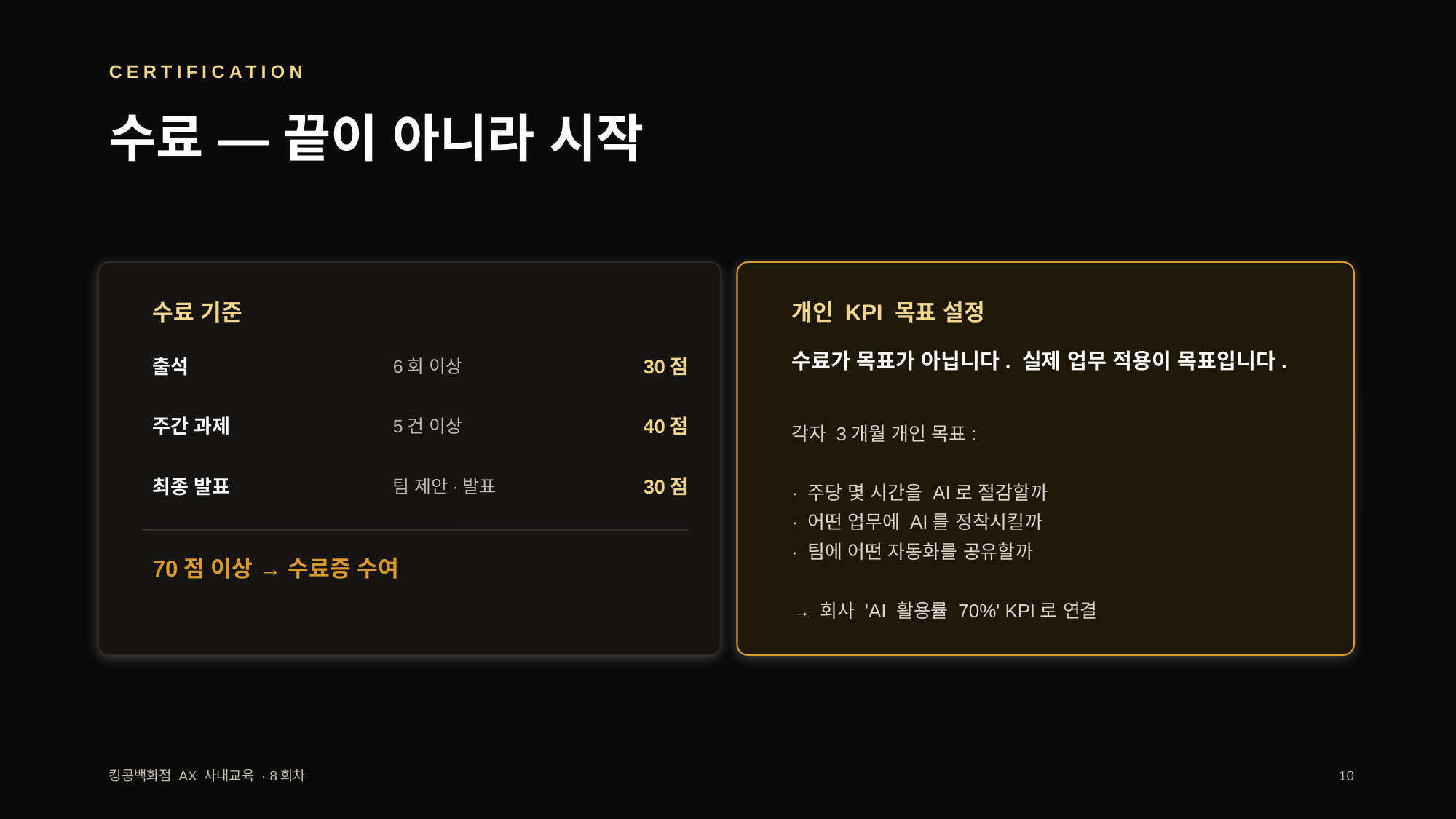

CERTIFICATION
수료 — 끝이 아니라 시작

수료 기준
개인 KPI 목표 설정
수료가 목표가 아닙니다. 실제 업무 적용이 목표입니다.
출석
6회 이상
30점
주간 과제
5건 이상
40점
각자 3개월 개인 목표:

· 주당 몇 시간을 AI로 절감할까
· 어떤 업무에 AI를 정착시킬까
· 팀에 어떤 자동화를 공유할까

→ 회사 'AI 활용률 70%' KPI로 연결
최종 발표
팀 제안·발표
30점

70점 이상 → 수료증 수여
킹콩백화점 AX 사내교육 · 8회차
10